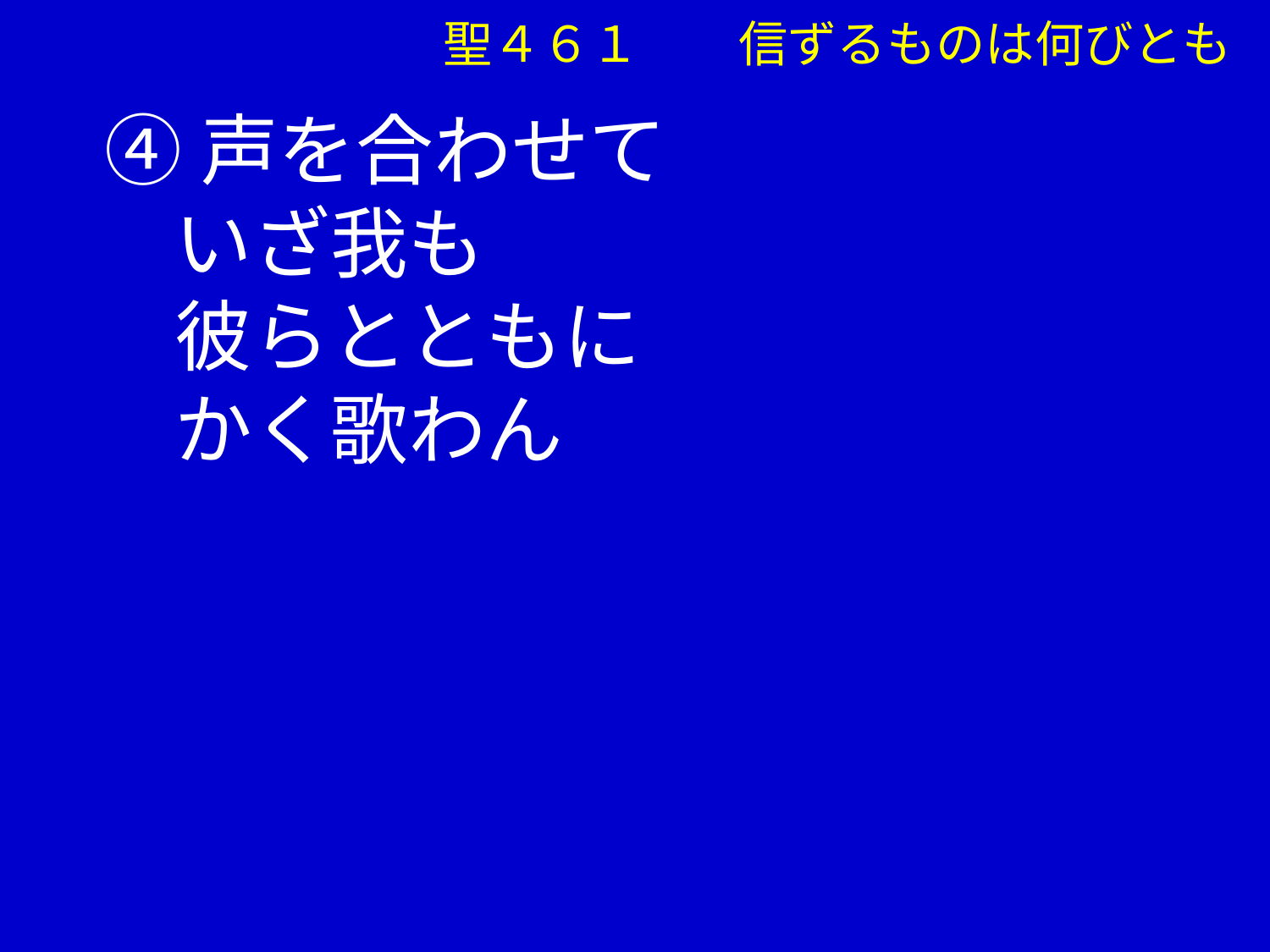

④声を合わせて
   いざ我も
   彼らとともに
   かく歌わん

聖４６１　　信ずるものは何びとも